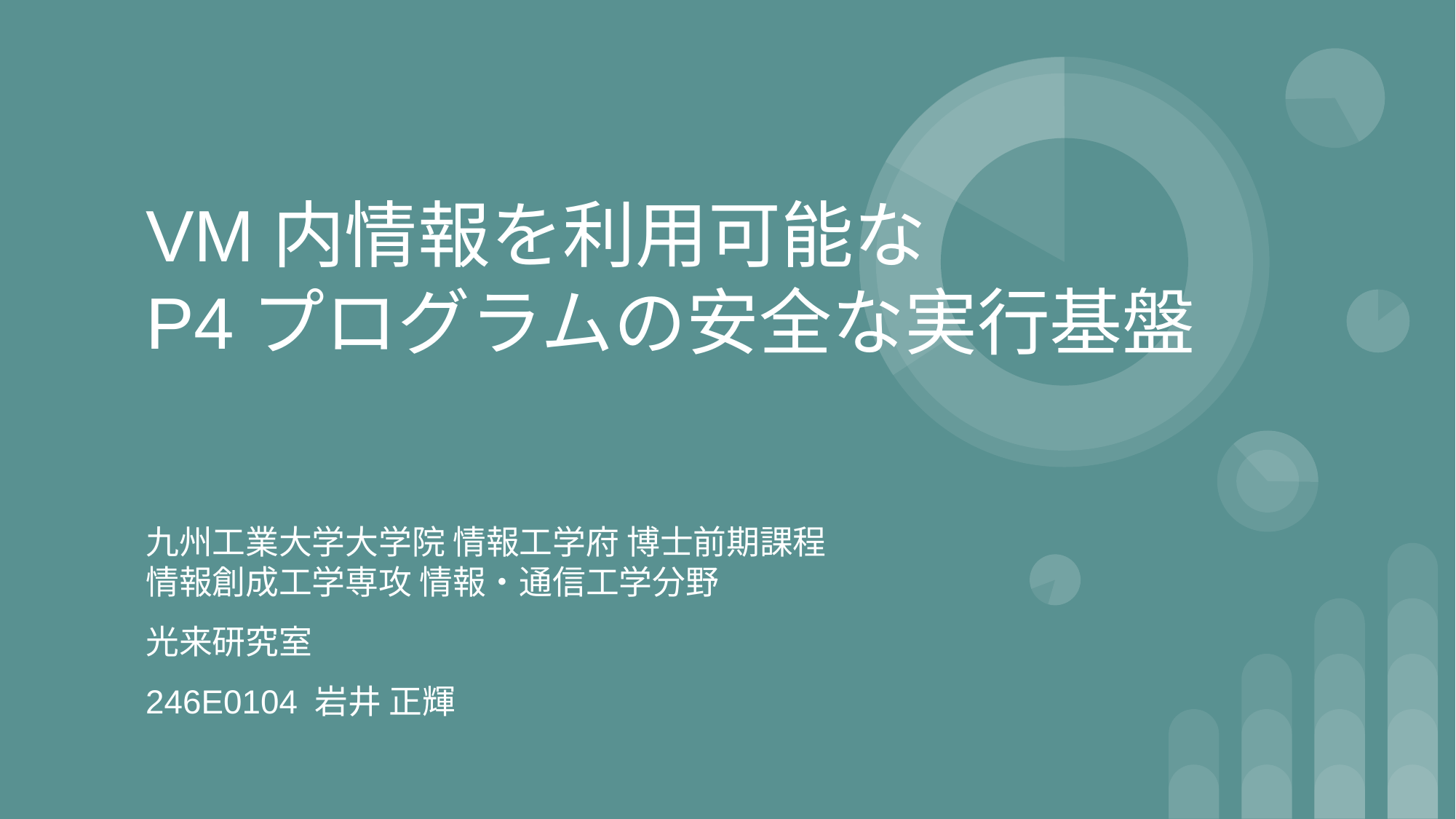

# VM内情報を利用可能な P4プログラムの安全な実行基盤

九州工業大学大学院 情報工学府 博士前期課程
情報創成工学専攻 情報・通信工学分野

光来研究室

246E0104 岩井 正輝